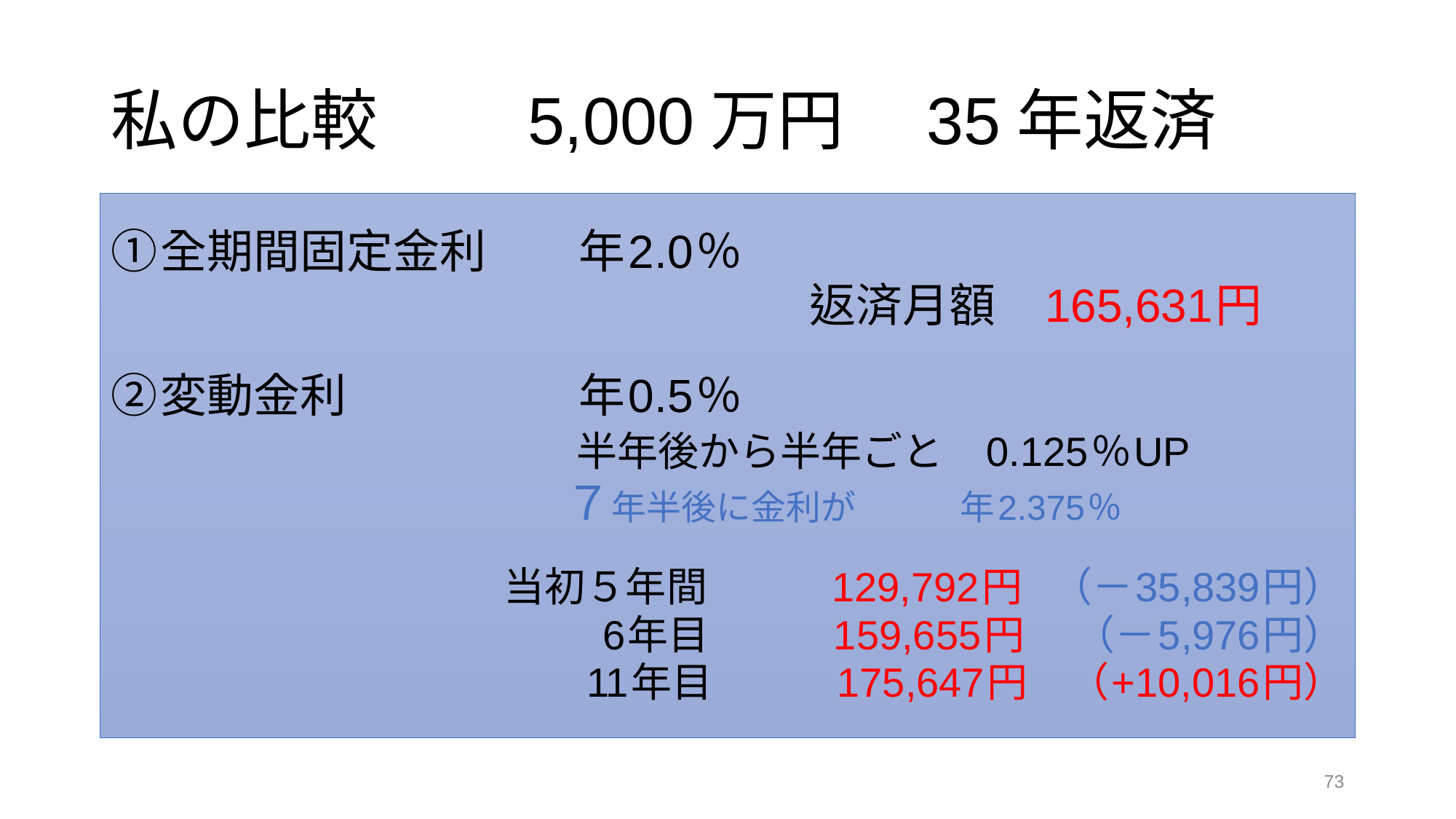

# 私の比較　　5,000万円　35年返済

①全期間固定金利　　年2.0％
　　　　　　　　　　　　　　　返済月額　165,631円

②変動金利　　　　　年0.5％
　　　　　　　　　　半年後から半年ごと　0.125％UP
　　　　　　　　　　　　　７年半後に金利が　　　年2.375％

　　　　　　　　　　　当初５年間　　　129,792円　（－35,839円）
6年目　　　159,655円 　（－5,976円）
11年目　　　175,647円　（+10,016円）
73